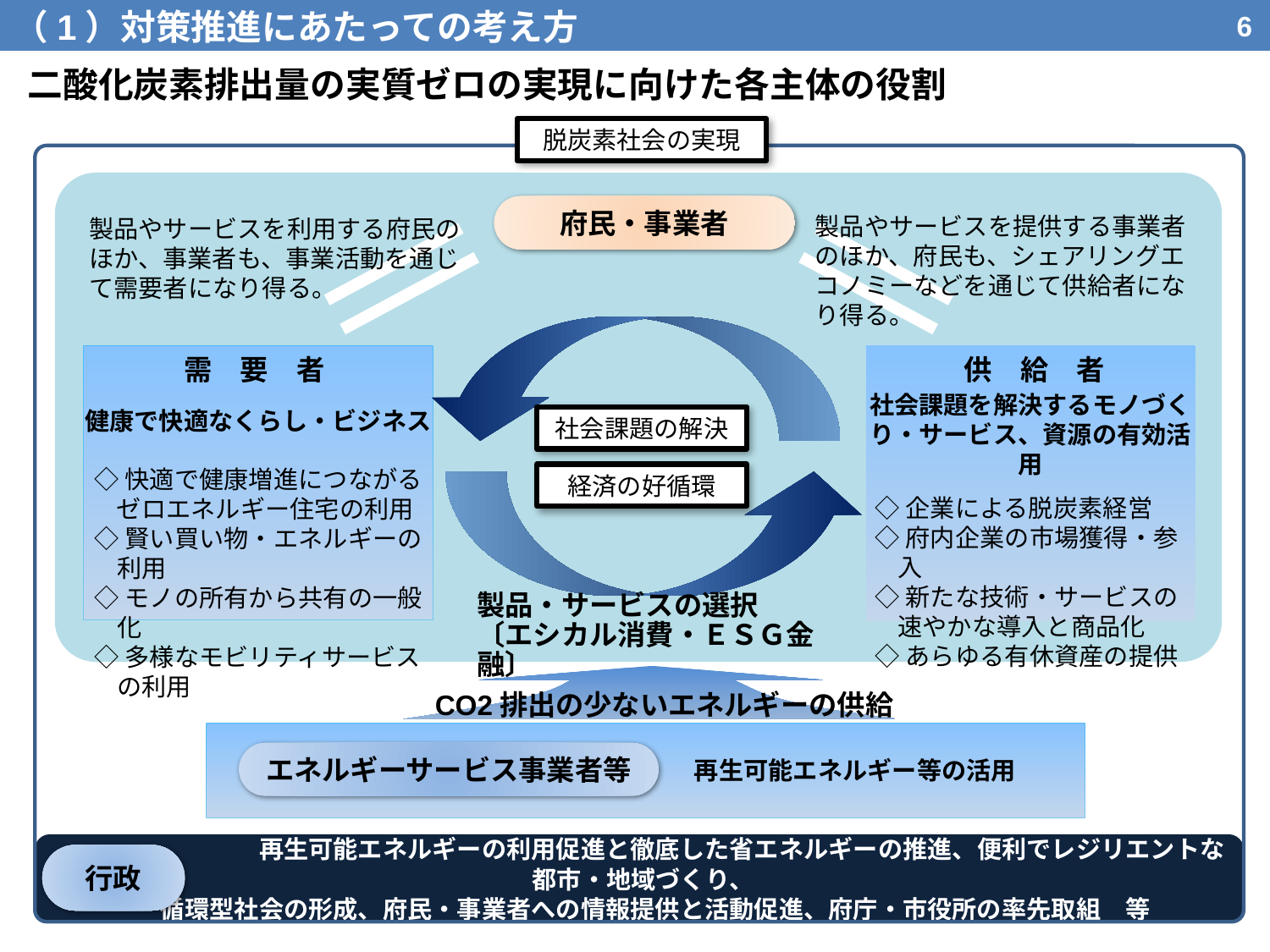

（1）対策推進にあたっての考え方
6
二酸化炭素排出量の実質ゼロの実現に向けた各主体の役割
脱炭素社会の実現

府民・事業者
製品やサービスを提供する事業者のほか、府民も、シェアリングエコノミーなどを通じて供給者になり得る。
製品やサービスを利用する府民のほか、事業者も、事業活動を通じて需要者になり得る。

需　要　者
供　給　者

健康で快適なくらし・ビジネス

◇快適で健康増進につながる
   ゼロエネルギー住宅の利用
◇賢い買い物・エネルギーの利用
◇モノの所有から共有の一般化
◇多様なモビリティサービスの利用

社会課題を解決するモノづくり・サービス、資源の有効活用

◇企業による脱炭素経営
◇府内企業の市場獲得・参入
◇新たな技術・サービスの速やかな導入と商品化
◇あらゆる有休資産の提供
社会課題の解決
経済の好循環

製品・サービスの選択
〔エシカル消費・ＥＳＧ金融〕

CO2排出の少ないエネルギーの供給

エネルギーサービス事業者等
再生可能エネルギー等の活用
　　　　　　　　再生可能エネルギーの利用促進と徹底した省エネルギーの推進、便利でレジリエントな都市・地域づくり、
　循環型社会の形成、府民・事業者への情報提供と活動促進、府庁・市役所の率先取組　等
行政